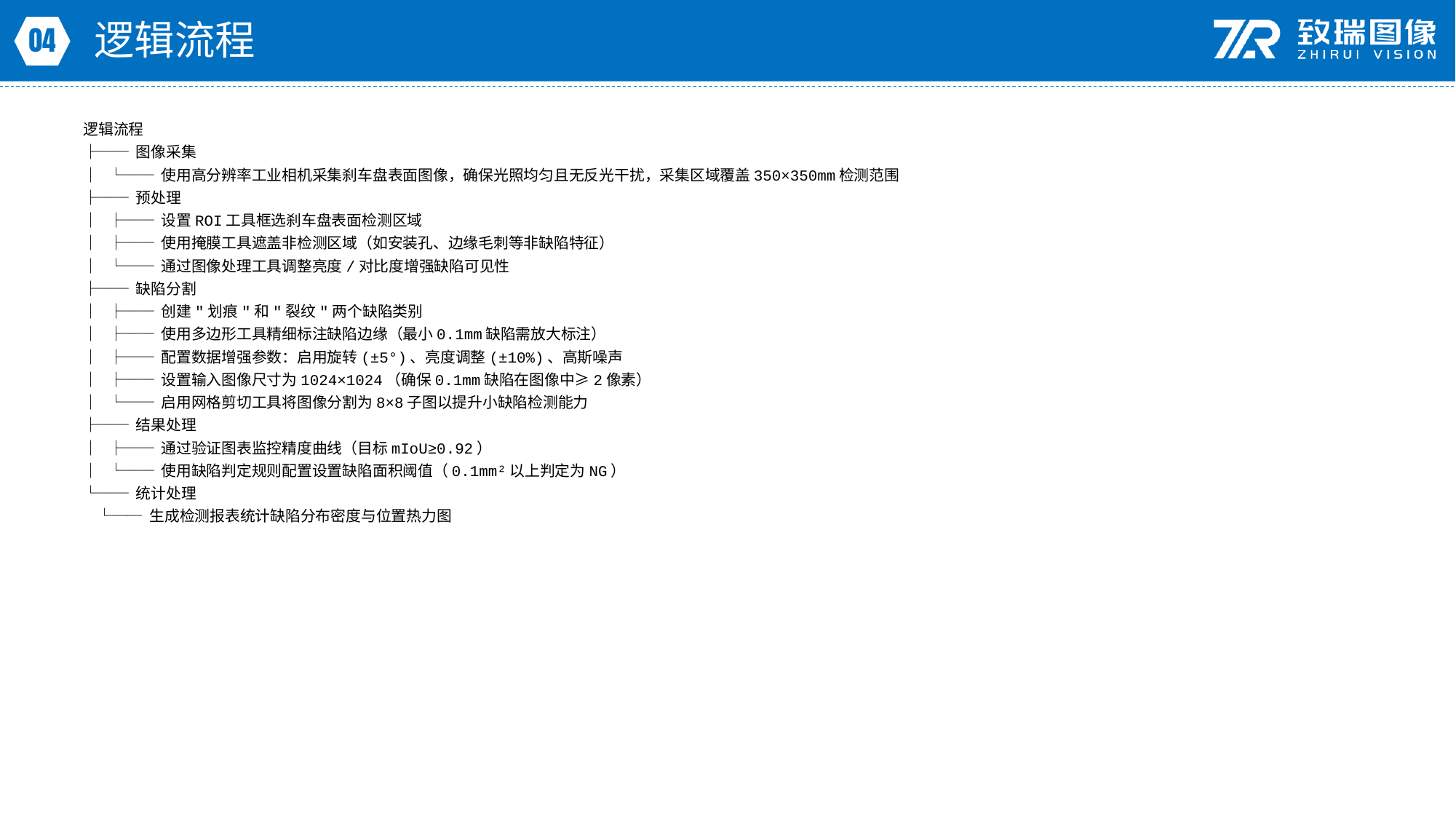

逻辑流程
04

逻辑流程
├── 图像采集
│   └── 使用高分辨率工业相机采集刹车盘表面图像，确保光照均匀且无反光干扰，采集区域覆盖350×350mm检测范围
├── 预处理
│   ├── 设置ROI工具框选刹车盘表面检测区域
│   ├── 使用掩膜工具遮盖非检测区域（如安装孔、边缘毛刺等非缺陷特征）
│   └── 通过图像处理工具调整亮度/对比度增强缺陷可见性
├── 缺陷分割
│   ├── 创建"划痕"和"裂纹"两个缺陷类别
│   ├── 使用多边形工具精细标注缺陷边缘（最小0.1mm缺陷需放大标注）
│   ├── 配置数据增强参数：启用旋转(±5°)、亮度调整(±10%)、高斯噪声
│   ├── 设置输入图像尺寸为1024×1024（确保0.1mm缺陷在图像中≥2像素）
│   └── 启用网格剪切工具将图像分割为8×8子图以提升小缺陷检测能力
├── 结果处理
│   ├── 通过验证图表监控精度曲线（目标mIoU≥0.92）
│   └── 使用缺陷判定规则配置设置缺陷面积阈值（0.1mm²以上判定为NG）
└── 统计处理
    └── 生成检测报表统计缺陷分布密度与位置热力图